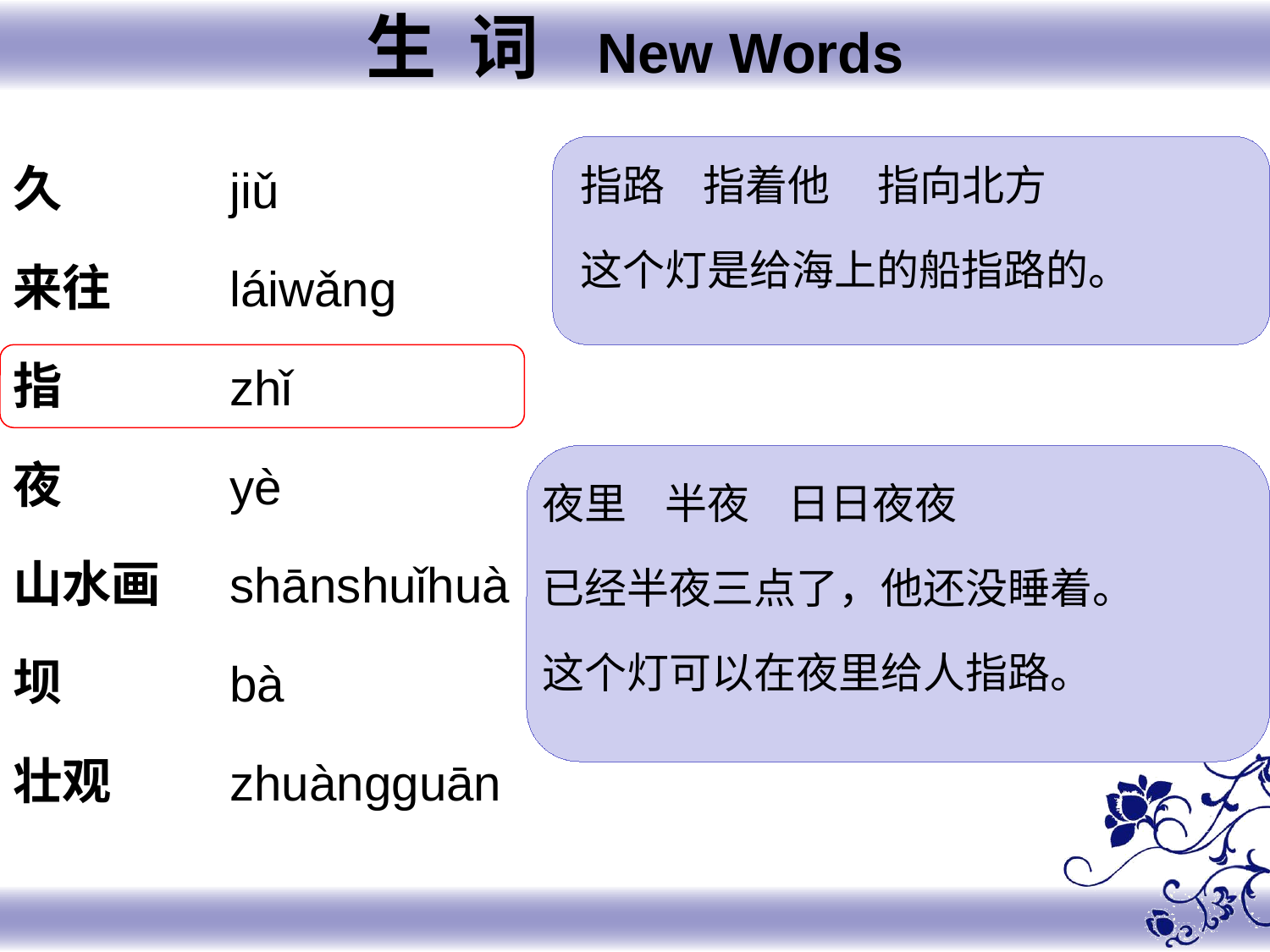

生  词   New Words
久
来往
指
夜
山水画
坝
壮观
jiǔ
láiwǎng
zhǐ
yè
shānshuǐhuà
bà
zhuàngguān

指路    指着他     指向北方
这个灯是给海上的船指路的。

夜里    半夜    日日夜夜
已经半夜三点了，他还没睡着。
这个灯可以在夜里给人指路。